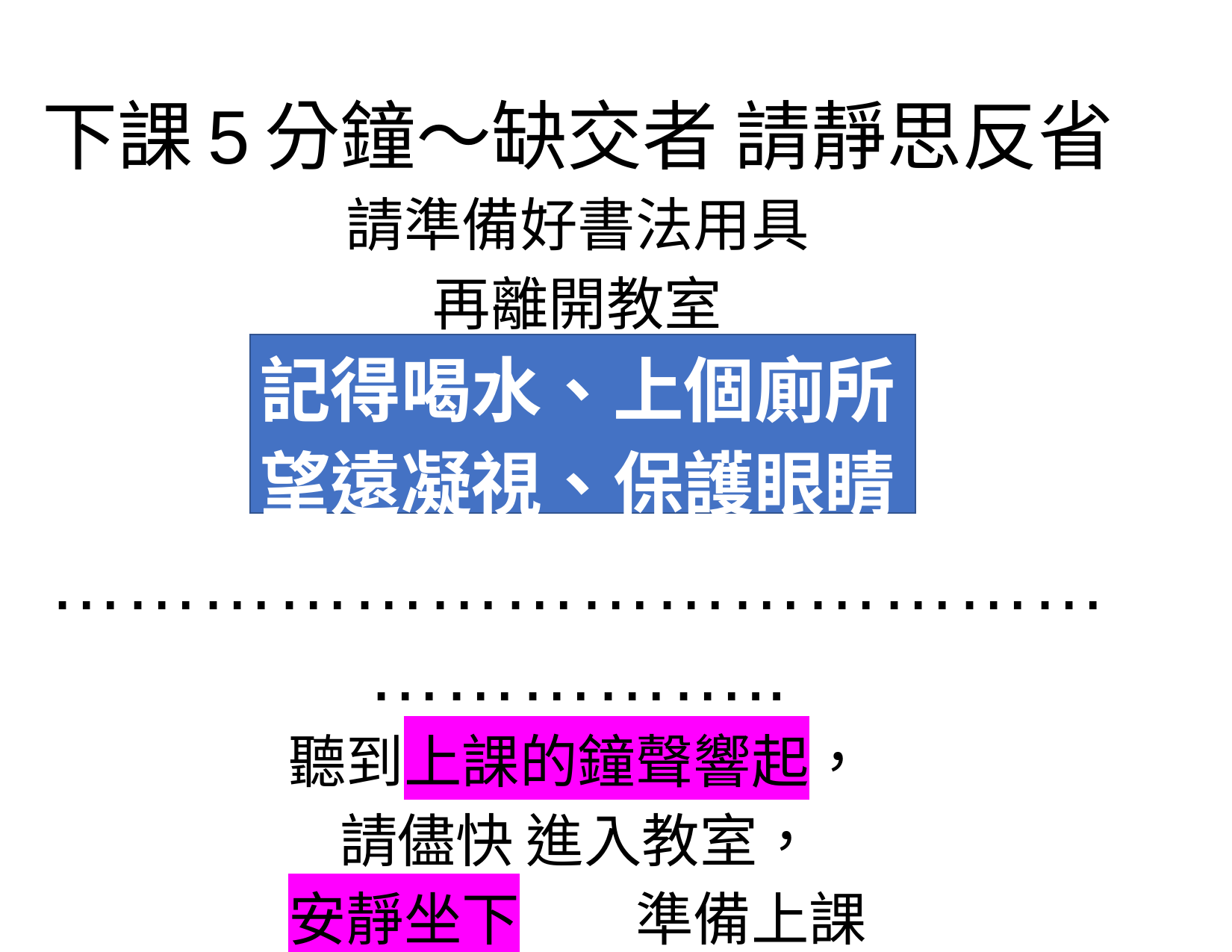

下課5分鐘～缺交者 請靜思反省
請準備好書法用具
再離開教室
記得喝水、上個廁所
望遠凝視、保護眼睛
…………………………………………………..
聽到上課的鐘聲響起，
請儘快 進入教室，
安靜坐下　　準備上課